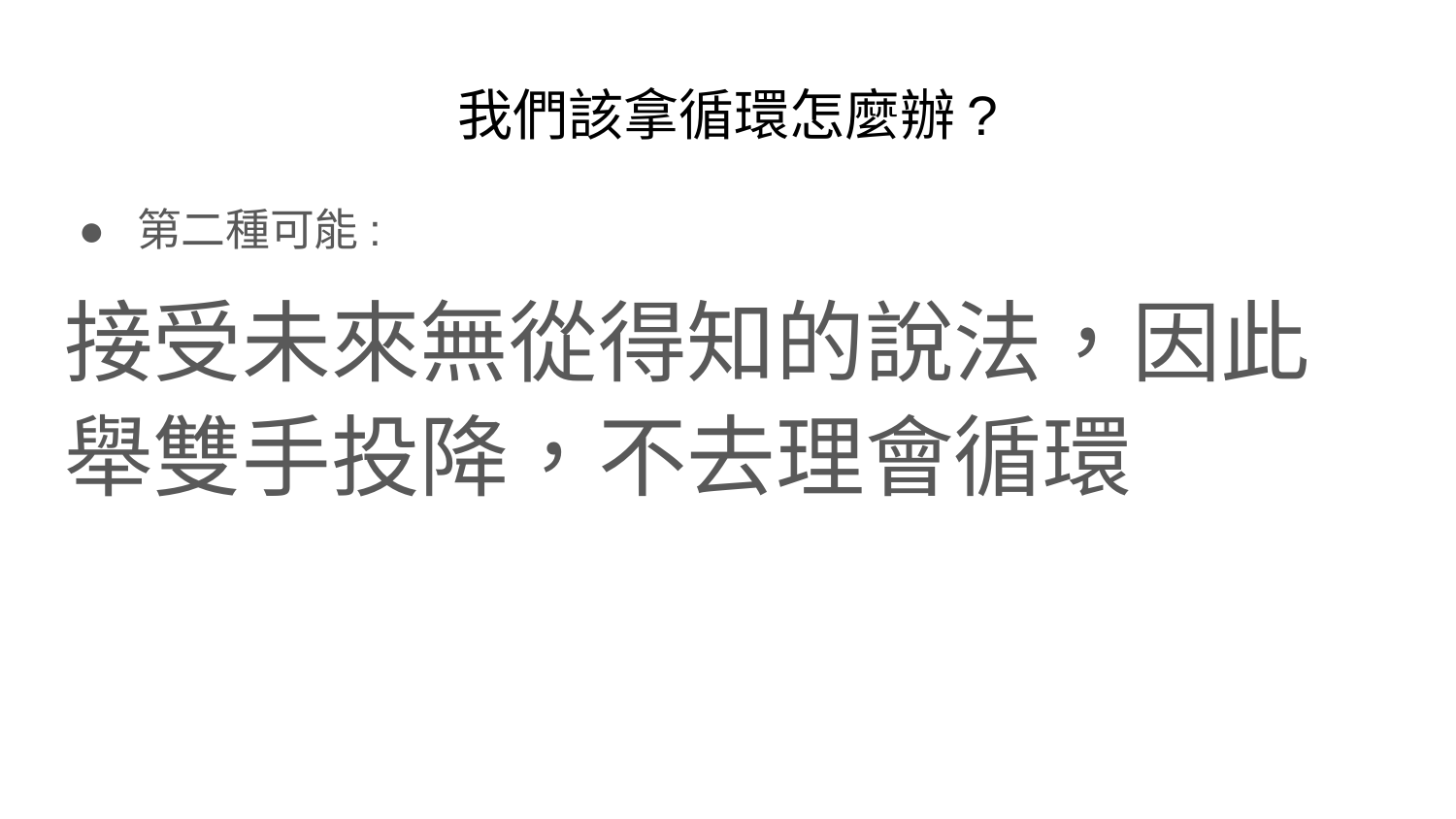

# 我們該拿循環怎麼辦?
第二種可能:
接受未來無從得知的說法，因此舉雙手投降，不去理會循環